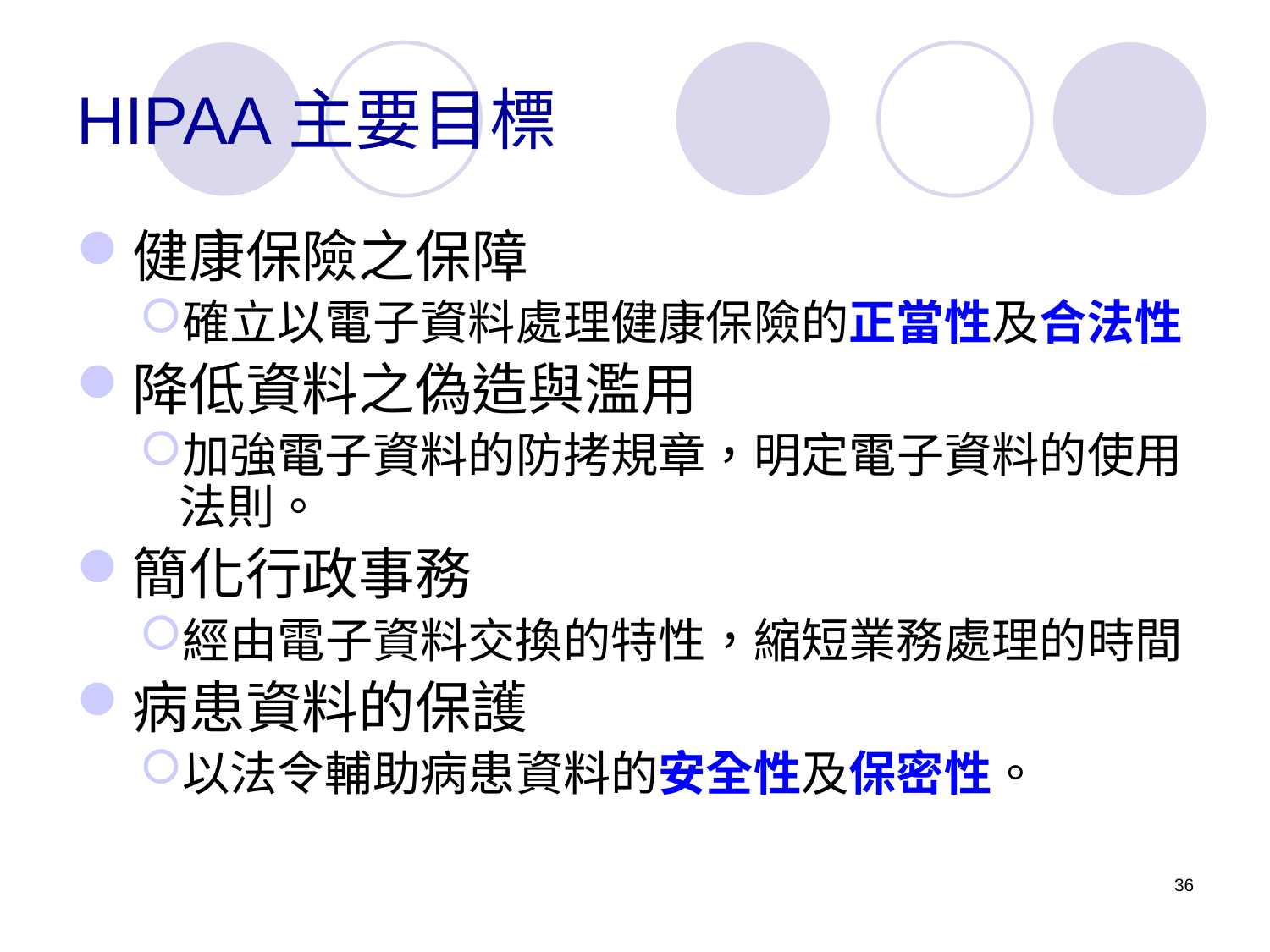

# HIPAA主要目標
健康保險之保障
確立以電子資料處理健康保險的正當性及合法性
降低資料之偽造與濫用
加強電子資料的防拷規章，明定電子資料的使用法則。
簡化行政事務
經由電子資料交換的特性，縮短業務處理的時間
病患資料的保護
以法令輔助病患資料的安全性及保密性。
36